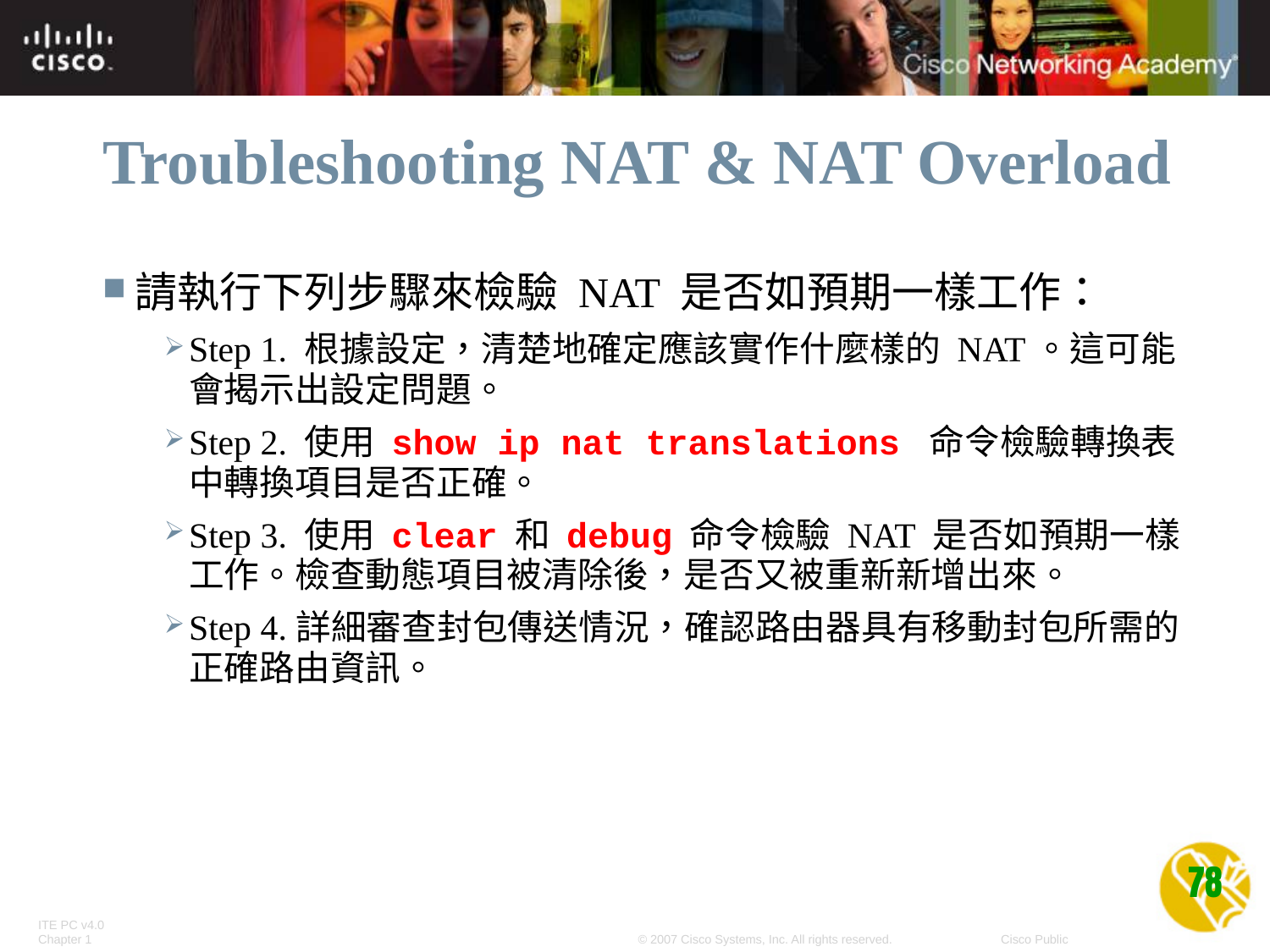

# Troubleshooting NAT & NAT Overload
請執行下列步驟來檢驗 NAT 是否如預期一樣工作：
Step 1. 根據設定，清楚地確定應該實作什麼樣的 NAT。這可能會揭示出設定問題。
Step 2. 使用 show ip nat translations 命令檢驗轉換表中轉換項目是否正確。
Step 3. 使用 clear 和 debug 命令檢驗 NAT 是否如預期一樣工作。檢查動態項目被清除後，是否又被重新新增出來。
Step 4.詳細審查封包傳送情況，確認路由器具有移動封包所需的正確路由資訊。